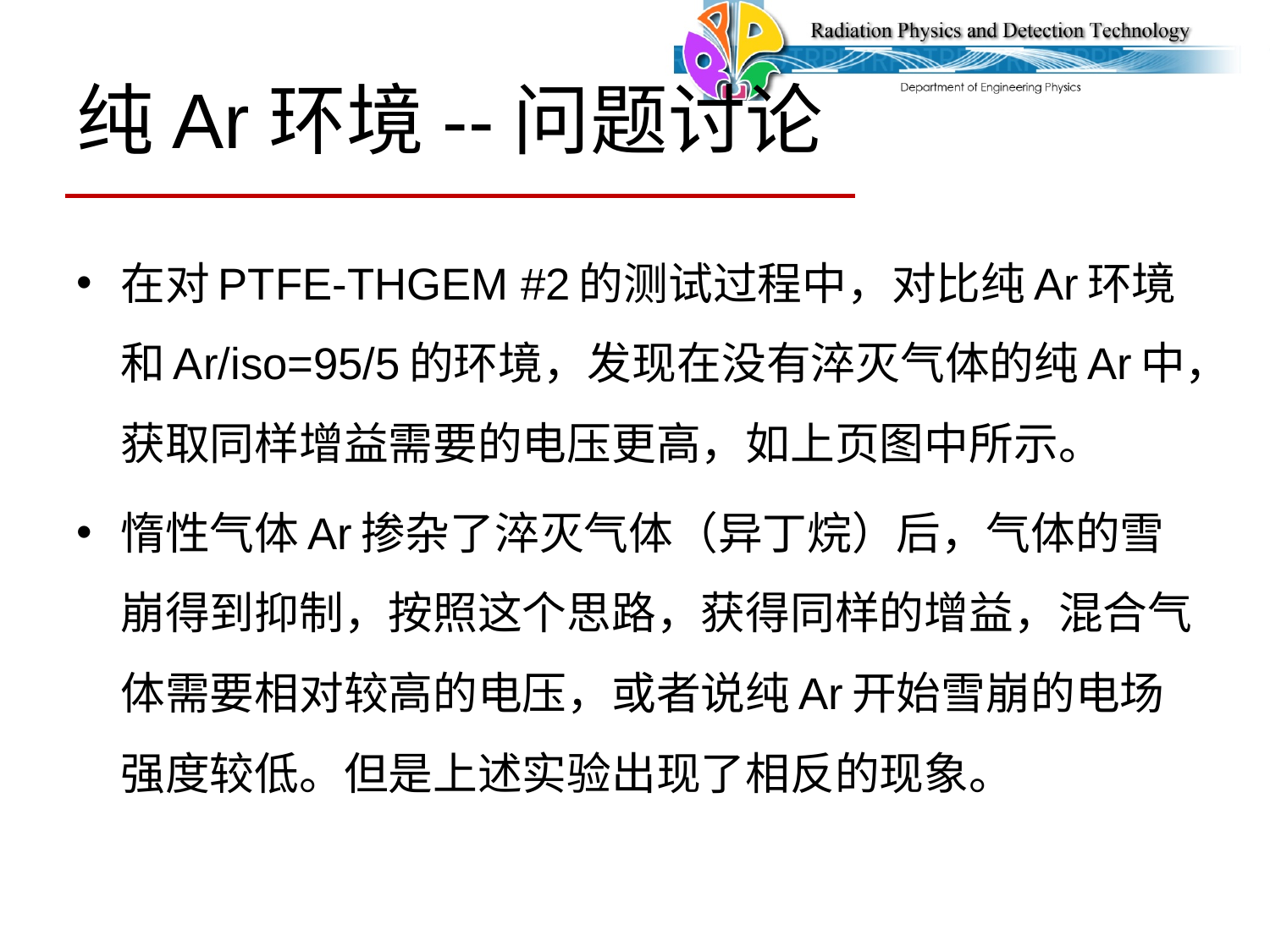

# 纯Ar环境--问题讨论
在对PTFE-THGEM #2的测试过程中，对比纯Ar环境和Ar/iso=95/5的环境，发现在没有淬灭气体的纯Ar中，获取同样增益需要的电压更高，如上页图中所示。
惰性气体Ar掺杂了淬灭气体（异丁烷）后，气体的雪崩得到抑制，按照这个思路，获得同样的增益，混合气体需要相对较高的电压，或者说纯Ar开始雪崩的电场强度较低。但是上述实验出现了相反的现象。